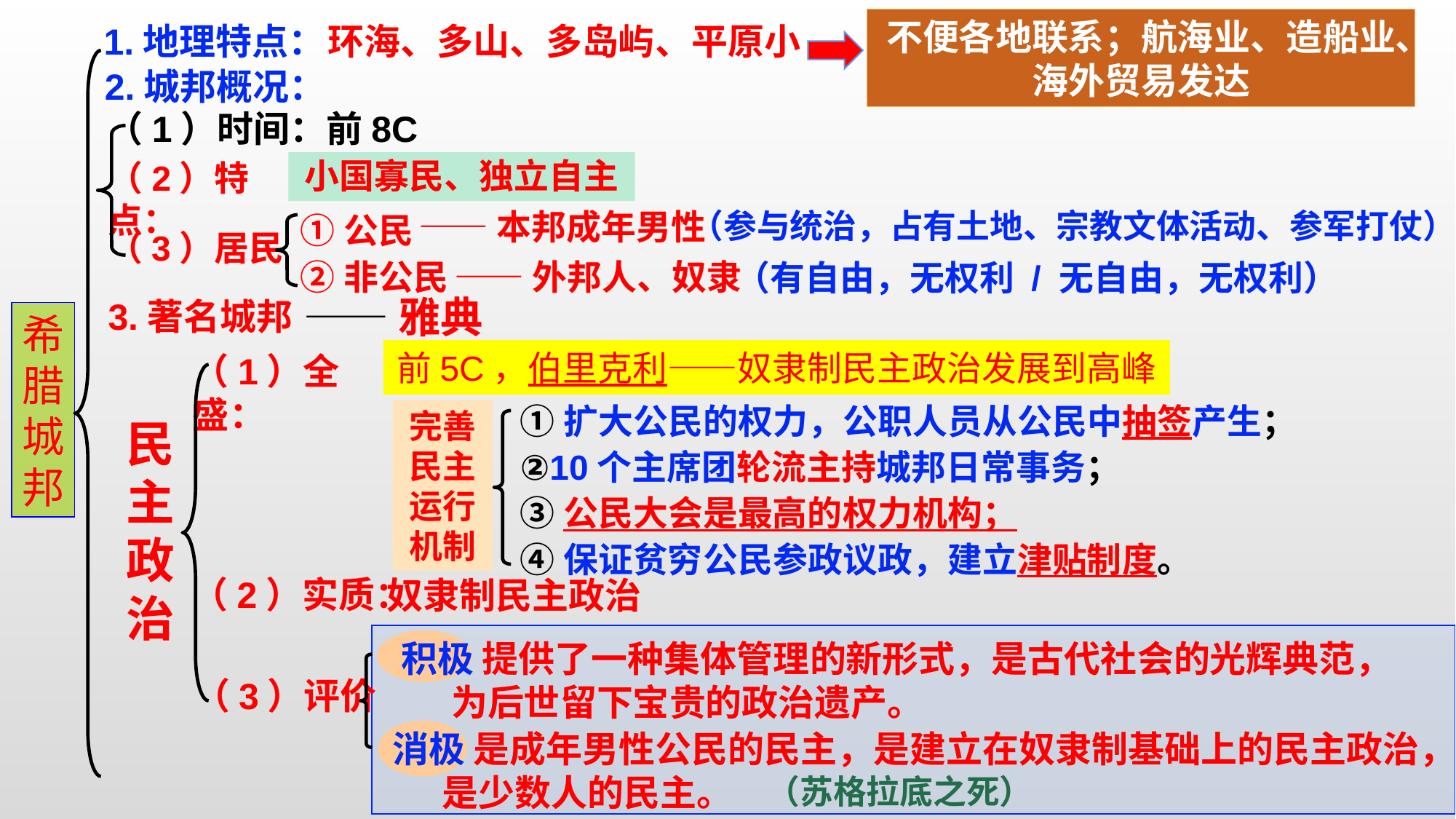

不便各地联系；航海业、造船业、海外贸易发达

1.地理特点：
环海、多山、多岛屿、平原小

2.城邦概况：
（1）时间：前8C

（2）特点：
小国寡民、独立自主
①公民
②非公民
——本邦成年男性
（参与统治，占有土地、宗教文体活动、参军打仗）

（3）居民
——外邦人、奴隶
（有自由，无权利 / 无自由，无权利）
——雅典
3.著名城邦
希腊城邦
前5C，伯里克利——奴隶制民主政治发展到高峰
（1）全盛：

①扩大公民的权力，公职人员从公民中抽签产生；
②10个主席团轮流主持城邦日常事务；
③公民大会是最高的权力机构；
④保证贫穷公民参政议政，建立津贴制度。
完善民主运行机制
民主政治

（2）实质：
奴隶制民主政治

积极 提供了一种集体管理的新形式，是古代社会的光辉典范，
     为后世留下宝贵的政治遗产。

（3）评价
消极 是成年男性公民的民主，是建立在奴隶制基础上的民主政治，
     是少数人的民主。

（苏格拉底之死）